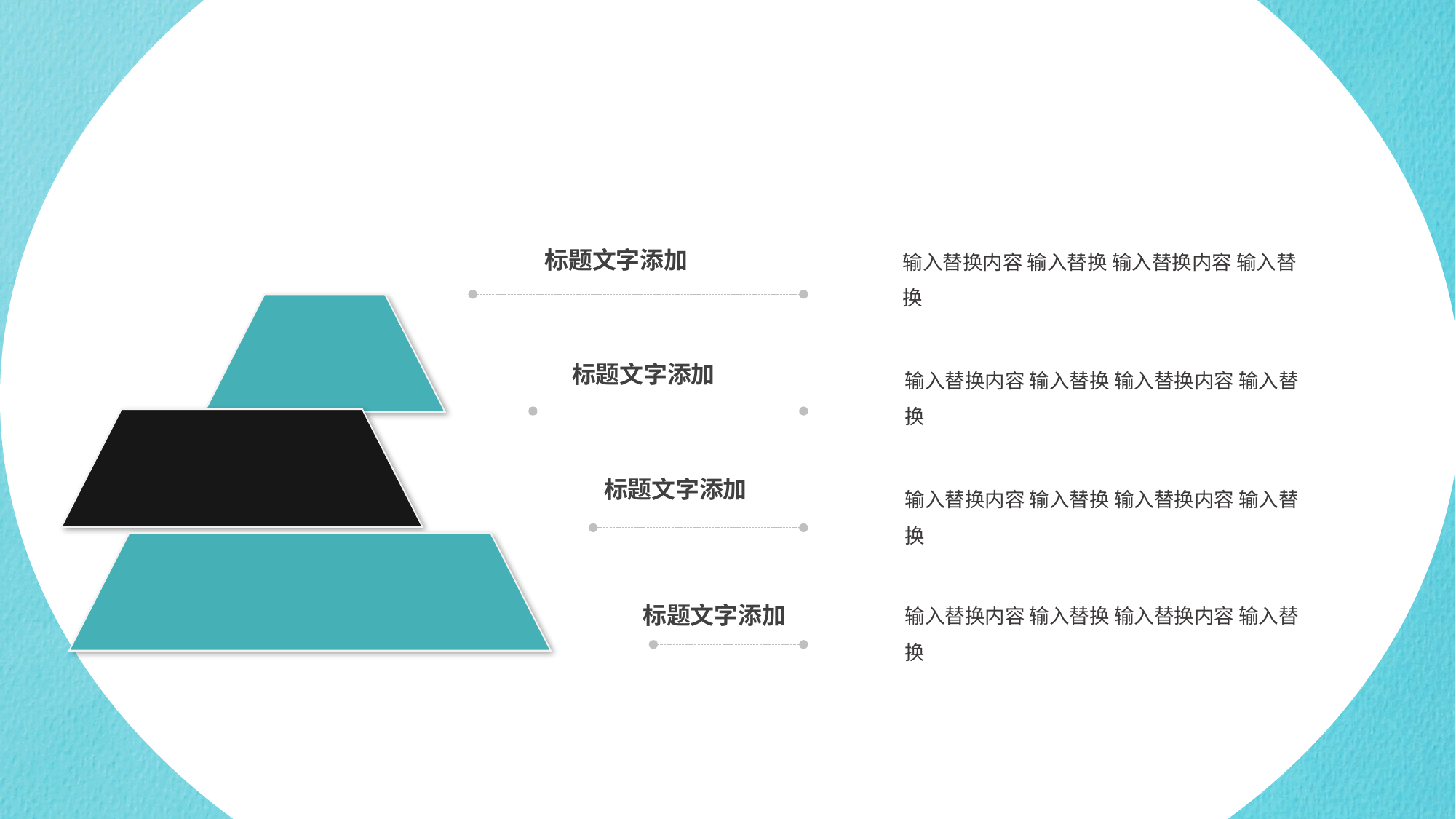

输入替换内容 输入替换 输入替换内容 输入替换
标题文字添加

输入替换内容 输入替换 输入替换内容 输入替换
标题文字添加

标题文字添加

输入替换内容 输入替换 输入替换内容 输入替换
输入替换内容 输入替换 输入替换内容 输入替换
标题文字添加